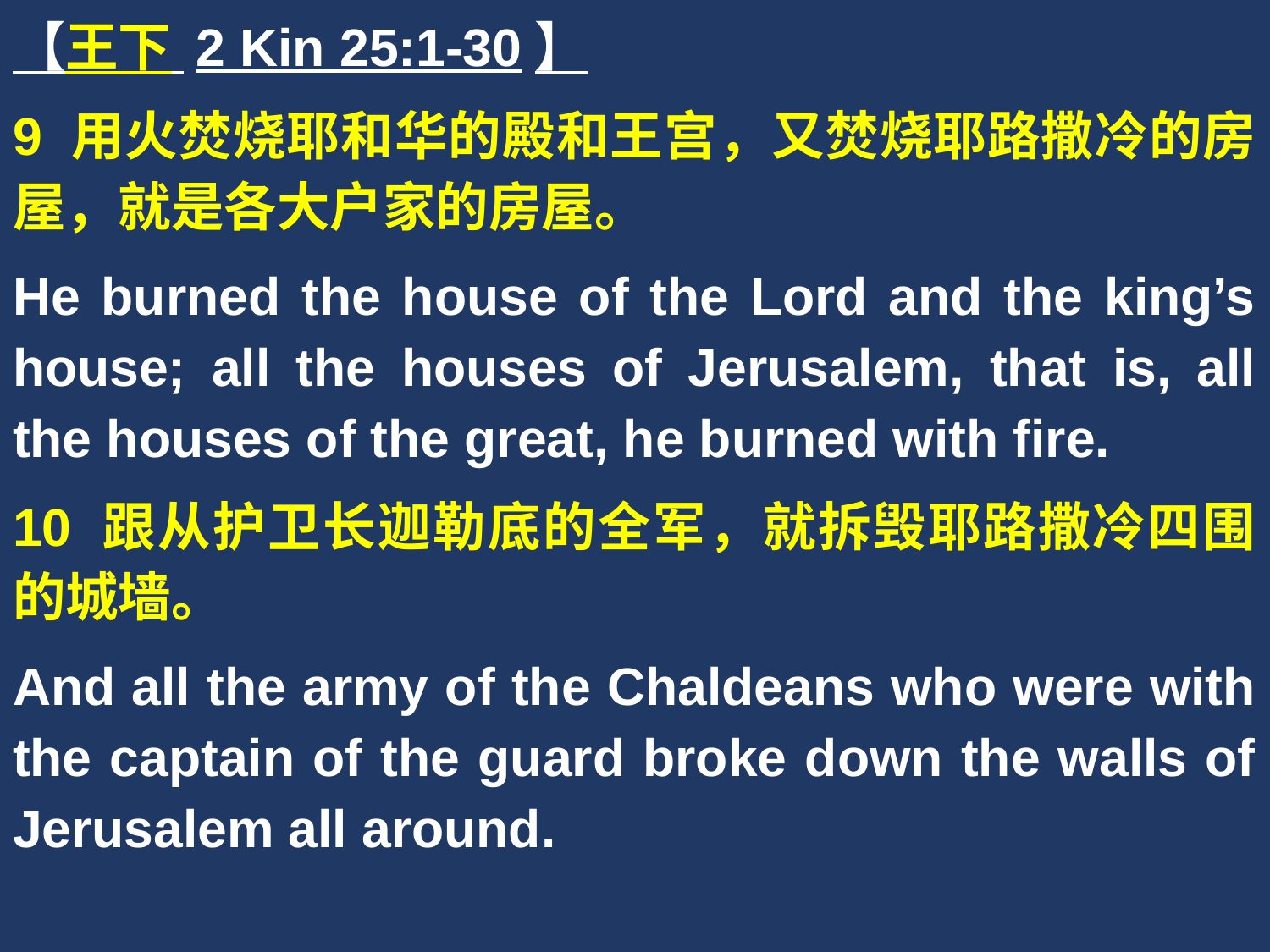

【王下 2 Kin 25:1-30】
9 用火焚烧耶和华的殿和王宫，又焚烧耶路撒冷的房屋，就是各大户家的房屋。
He burned the house of the Lord and the king’s house; all the houses of Jerusalem, that is, all the houses of the great, he burned with fire.
10 跟从护卫长迦勒底的全军，就拆毁耶路撒冷四围的城墙。
And all the army of the Chaldeans who were with the captain of the guard broke down the walls of Jerusalem all around.